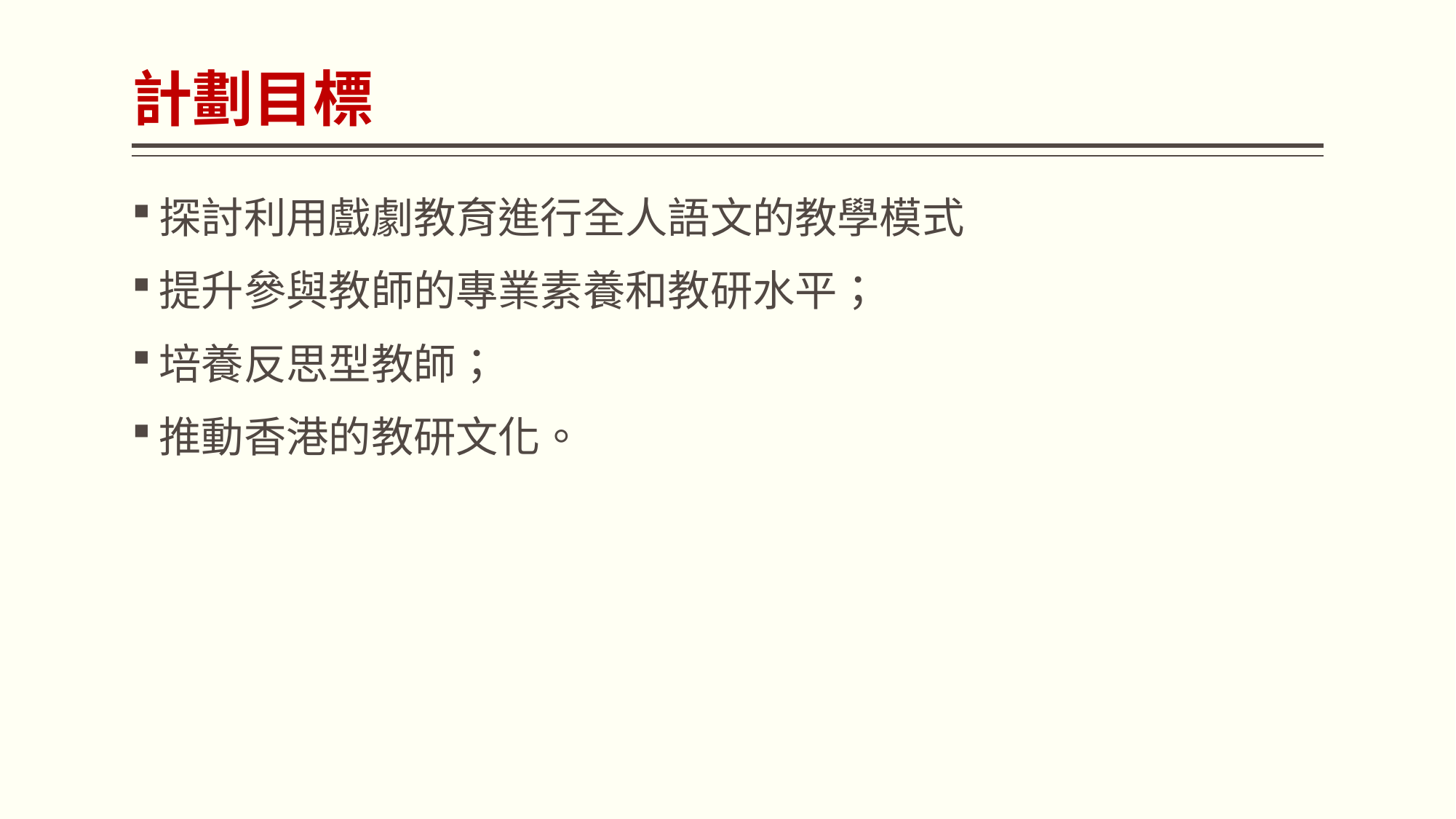

# 計劃目標
探討利用戲劇教育進行全人語文的教學模式
提升參與教師的專業素養和教研水平；
培養反思型教師；
推動香港的教研文化。